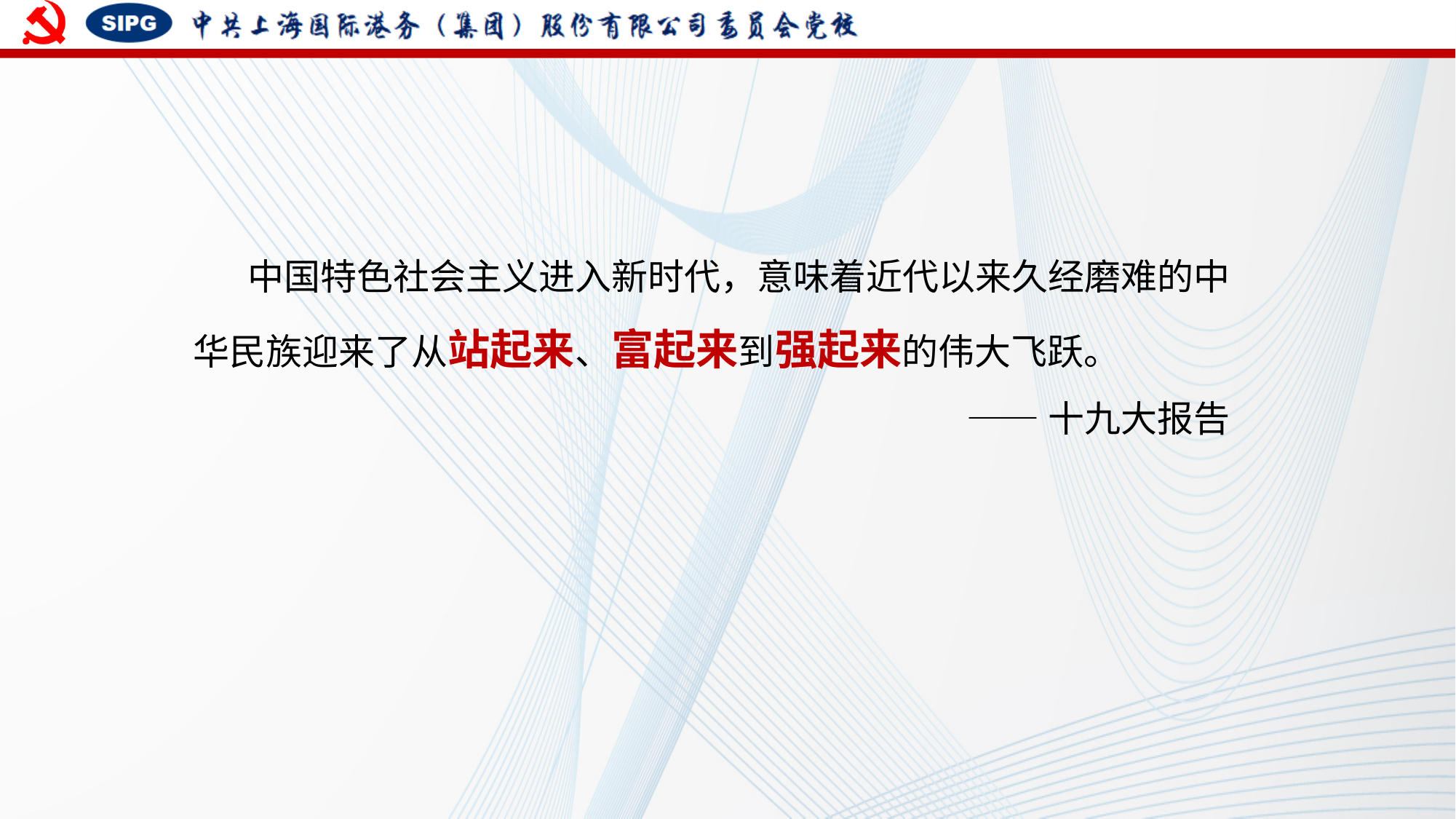

中国特色社会主义进入新时代，意味着近代以来久经磨难的中华民族迎来了从站起来、富起来到强起来的伟大飞跃。
——十九大报告